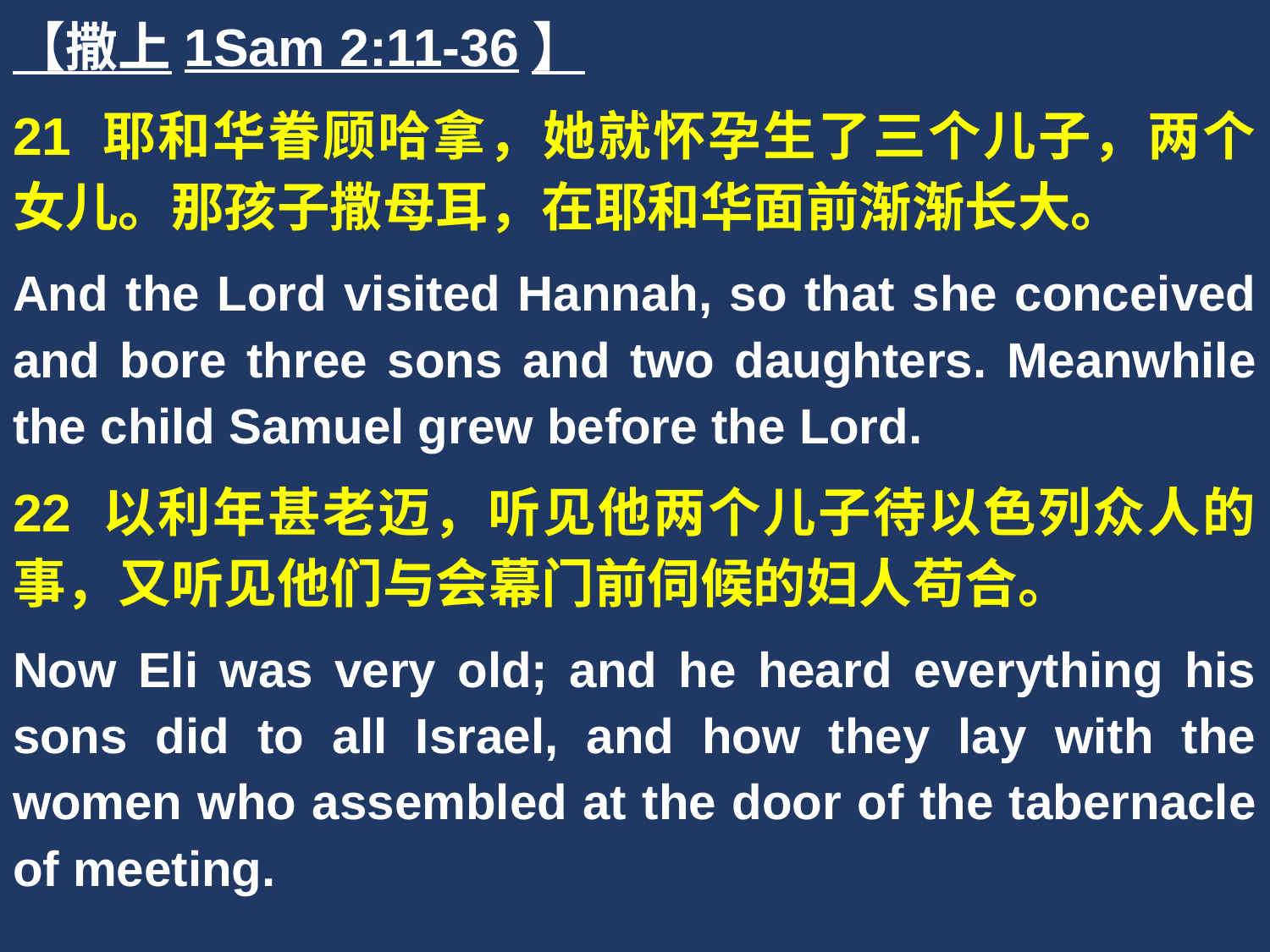

【撒上1Sam 2:11-36】
21 耶和华眷顾哈拿，她就怀孕生了三个儿子，两个女儿。那孩子撒母耳，在耶和华面前渐渐长大。
And the Lord visited Hannah, so that she conceived and bore three sons and two daughters. Meanwhile the child Samuel grew before the Lord.
22 以利年甚老迈，听见他两个儿子待以色列众人的事，又听见他们与会幕门前伺候的妇人苟合。
Now Eli was very old; and he heard everything his sons did to all Israel, and how they lay with the women who assembled at the door of the tabernacle of meeting.